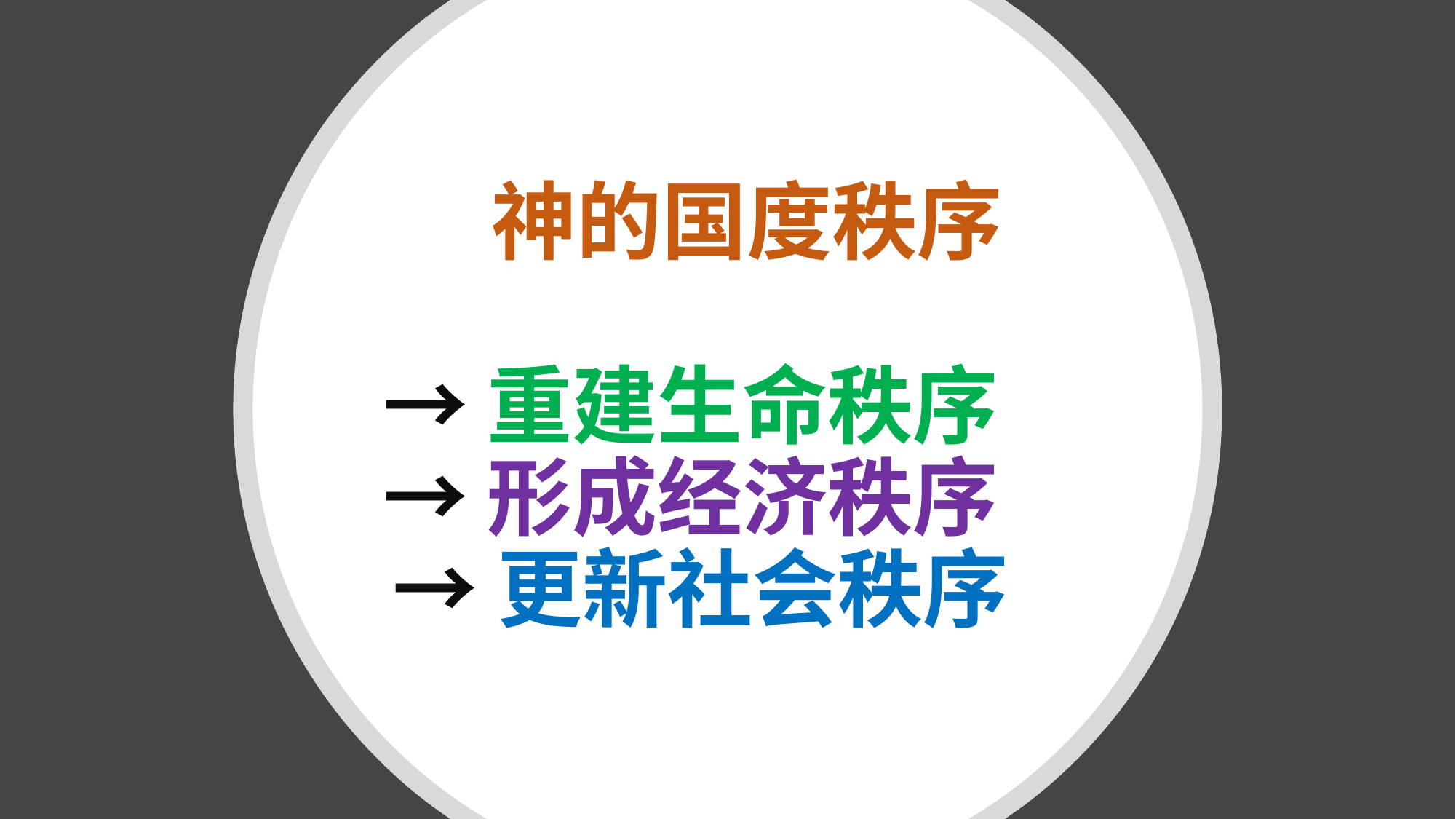

# 神的国度秩序 → 重建生命秩序 → 形成经济秩序 → 更新社会秩序